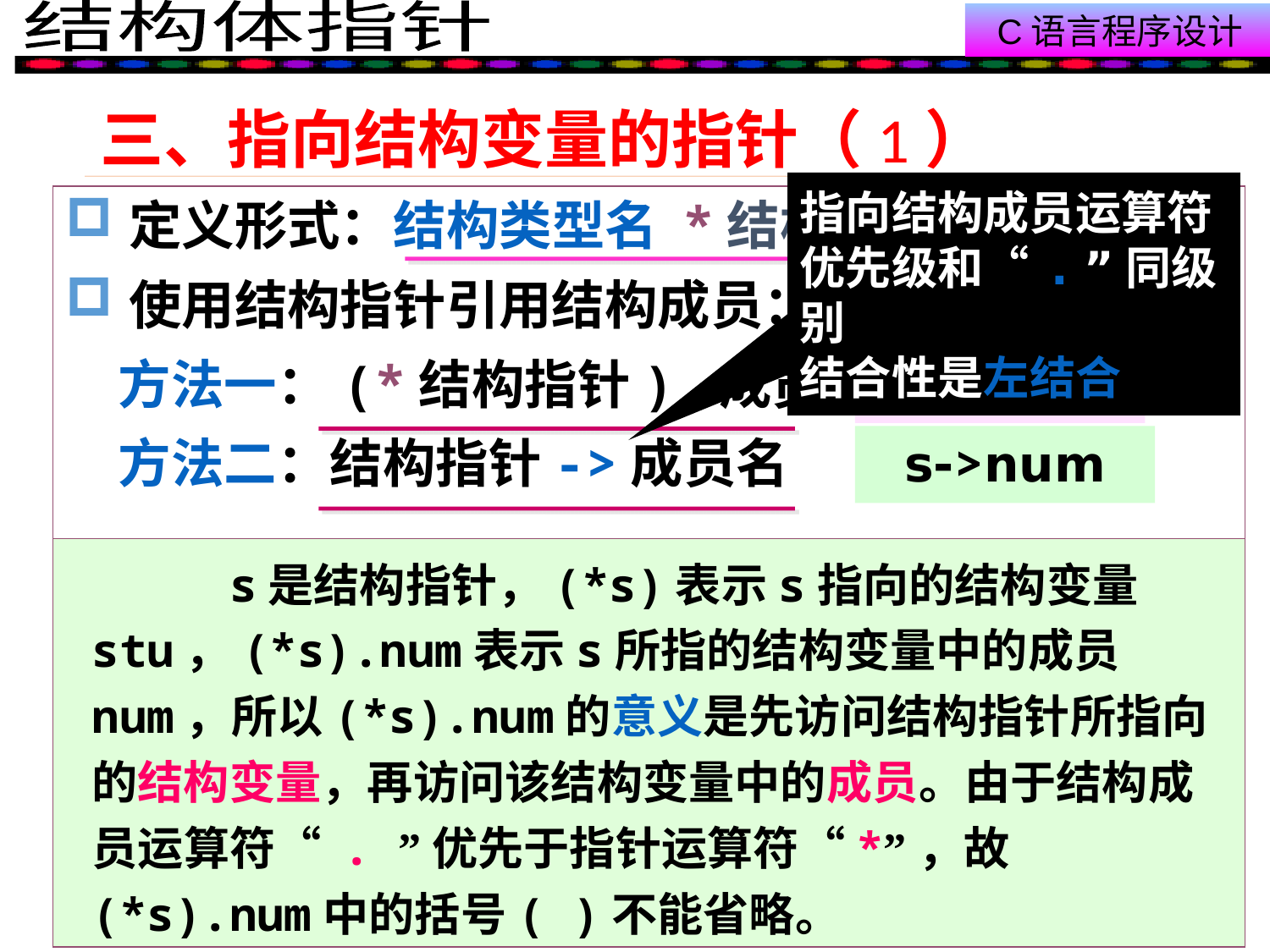

# 三、指向结构变量的指针（1）
指向结构成员运算符
优先级和“ . ”同级别
结合性是左结合
定义形式：结构类型名 *结构指针名;
使用结构指针引用结构成员：
方法一：(*结构指针).成员名
方法二：结构指针->成员名

(*s).num
s->num

     s是结构指针，(*s)表示s指向的结构变量stu，(*s).num表示s所指的结构变量中的成员num，所以(*s).num的意义是先访问结构指针所指向的结构变量，再访问该结构变量中的成员。由于结构成员运算符“ . ”优先于指针运算符“*”，故(*s).num中的括号( )不能省略。